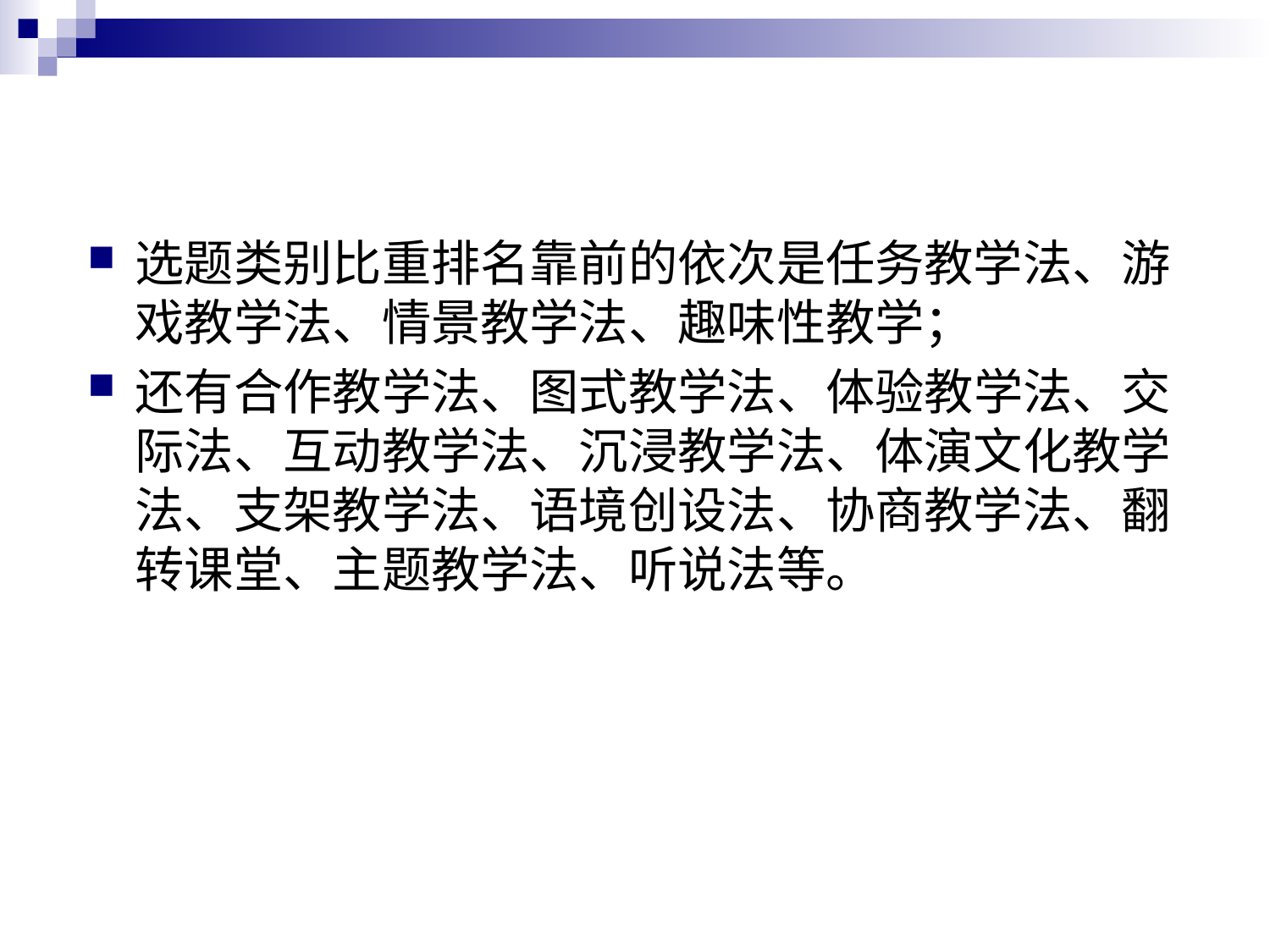

选题类别比重排名靠前的依次是任务教学法、游戏教学法、情景教学法、趣味性教学；
还有合作教学法、图式教学法、体验教学法、交际法、互动教学法、沉浸教学法、体演文化教学法、支架教学法、语境创设法、协商教学法、翻转课堂、主题教学法、听说法等。